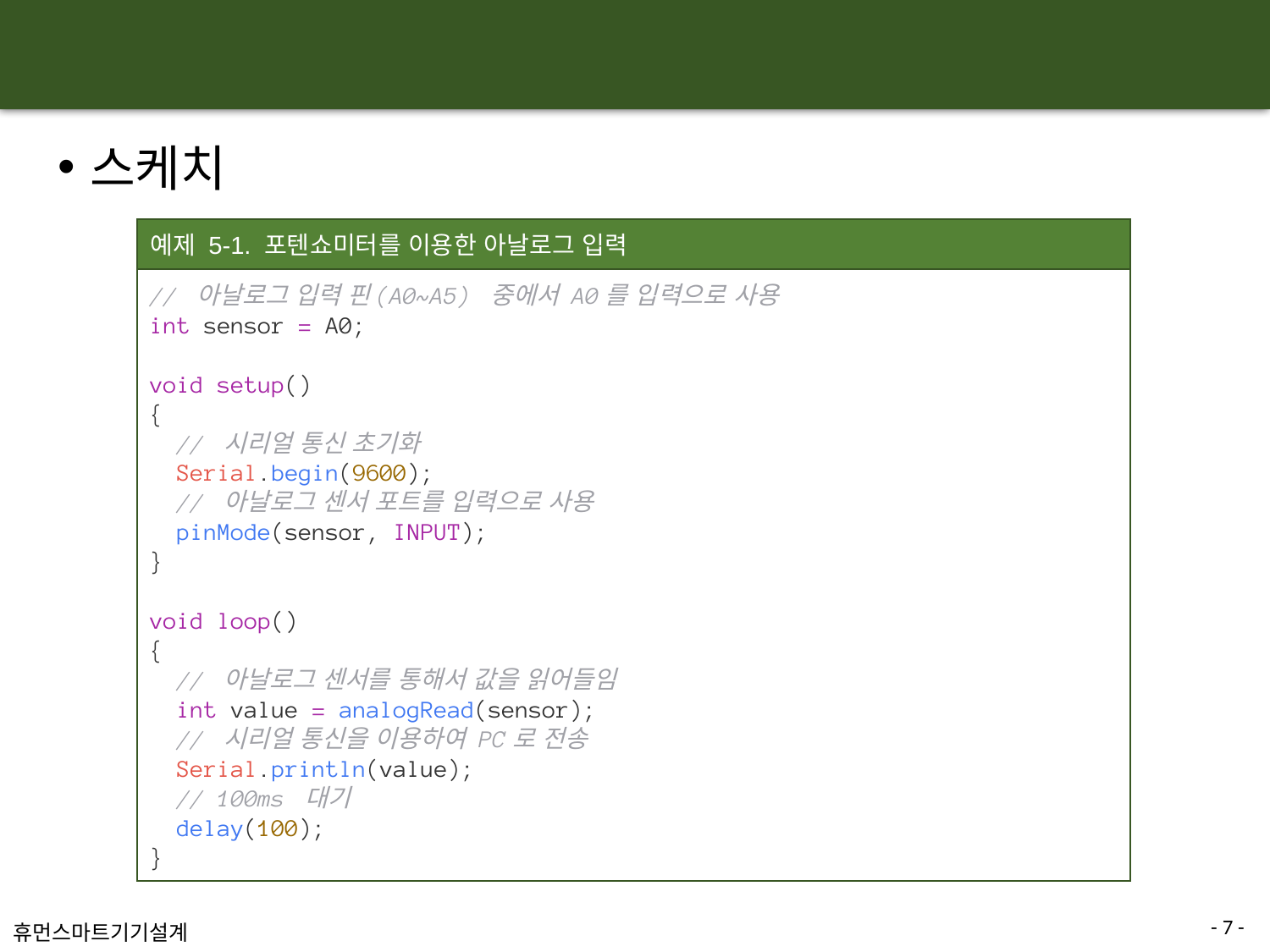

#
스케치
예제 5-1. 포텐쇼미터를 이용한 아날로그 입력
// 아날로그 입력 핀(A0~A5) 중에서 A0를 입력으로 사용
int sensor = A0;
void setup()
{
  // 시리얼 통신 초기화
  Serial.begin(9600);
  // 아날로그 센서 포트를 입력으로 사용
  pinMode(sensor, INPUT);
}
void loop()
{
  // 아날로그 센서를 통해서 값을 읽어들임
  int value = analogRead(sensor);
  // 시리얼 통신을 이용하여 PC로 전송
  Serial.println(value);
  // 100ms 대기
  delay(100);
}
- 7 -